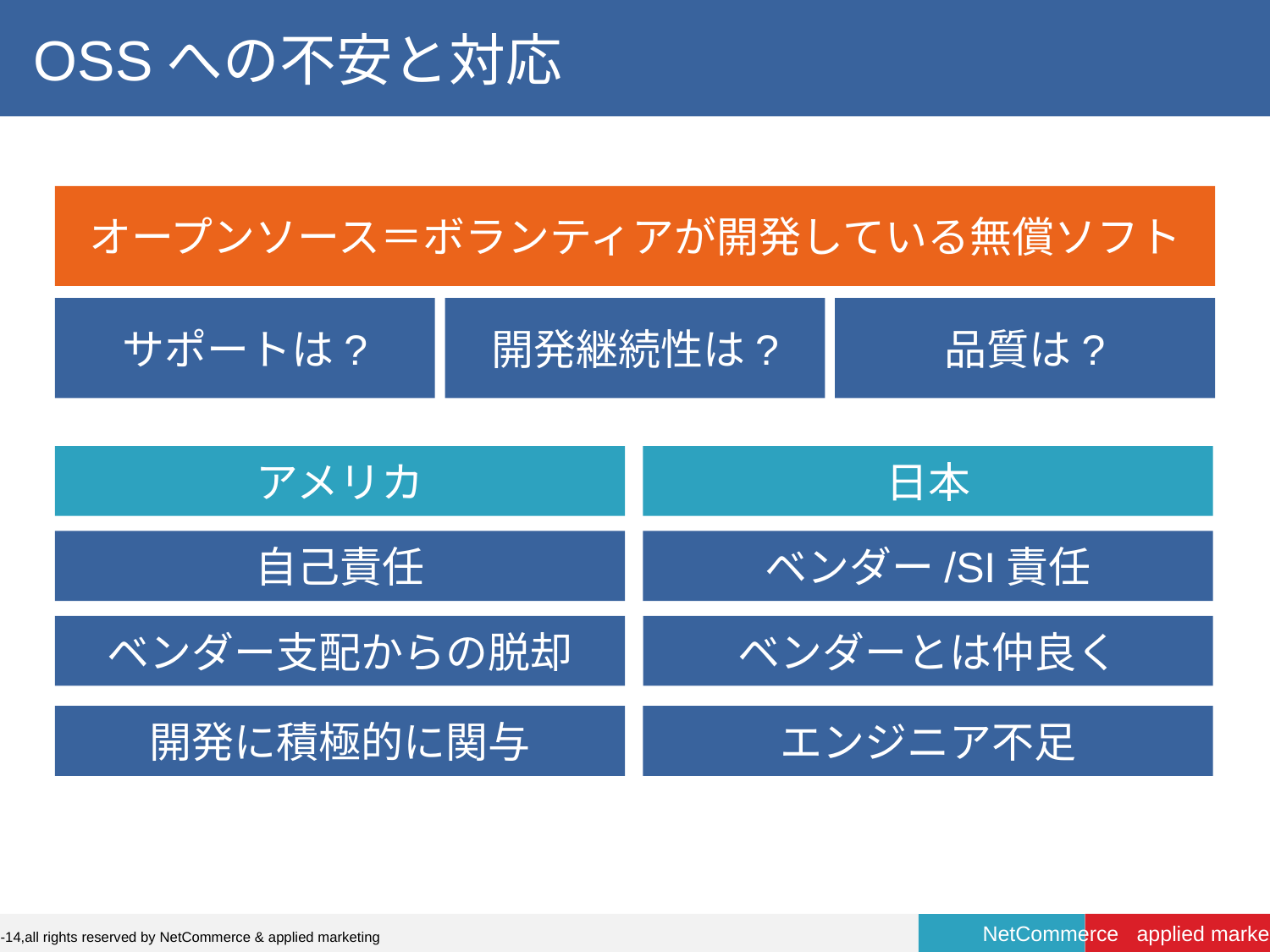

# OSSへの不安と対応
オープンソース＝ボランティアが開発している無償ソフト
サポートは?
開発継続性は?
品質は?
アメリカ
日本
自己責任
ベンダー/SI責任
ベンダー支配からの脱却
ベンダーとは仲良く
開発に積極的に関与
エンジニア不足